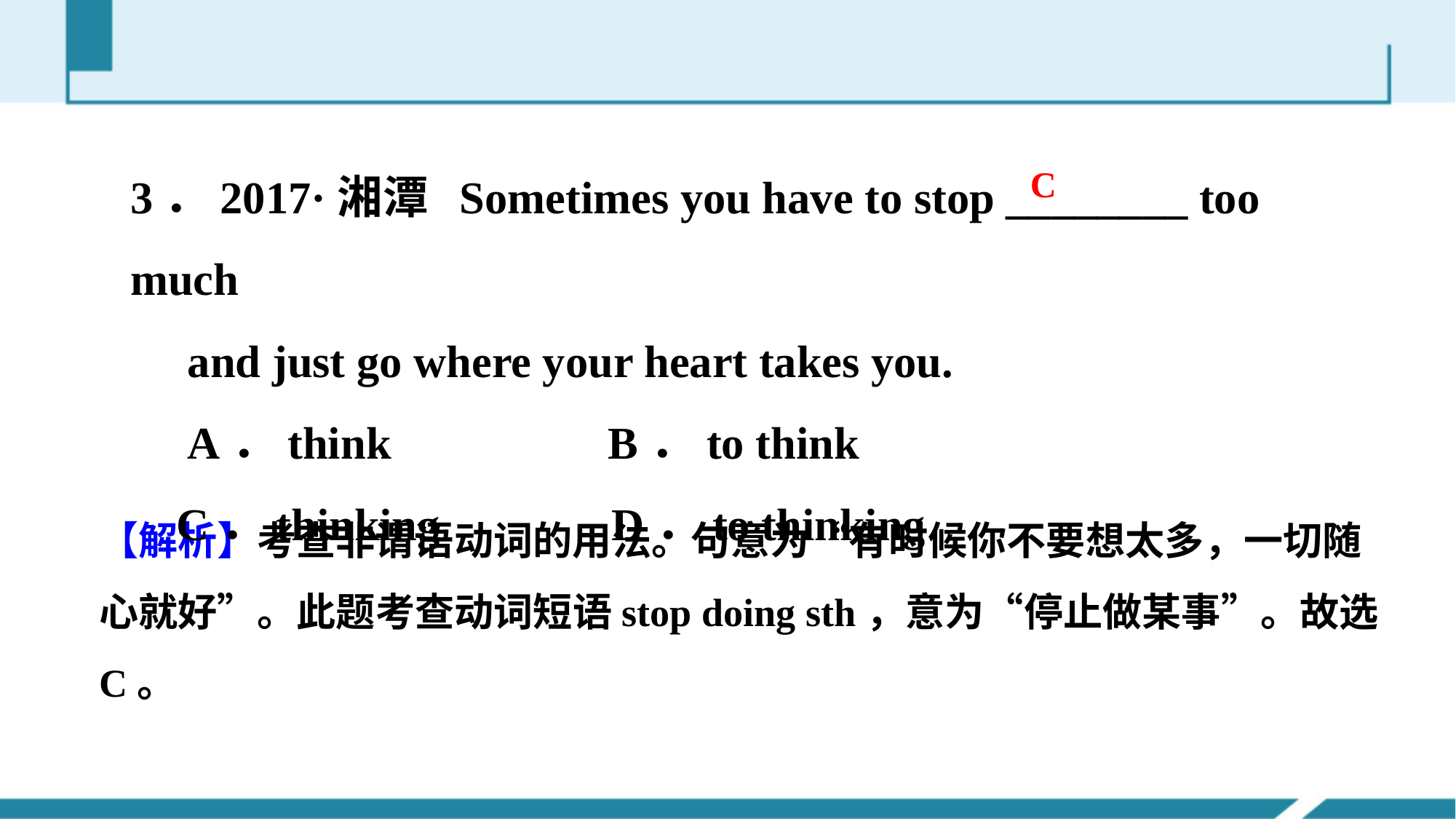

3．2017·湘潭  Sometimes you have to stop ________ too much
     and just go where your heart takes you.
     A．think                   B．to think
    C．thinking               D．to thinking
C
【解析】考查非谓语动词的用法。句意为“有时候你不要想太多，一切随心就好”。此题考查动词短语stop doing sth，意为“停止做某事”。故选C。